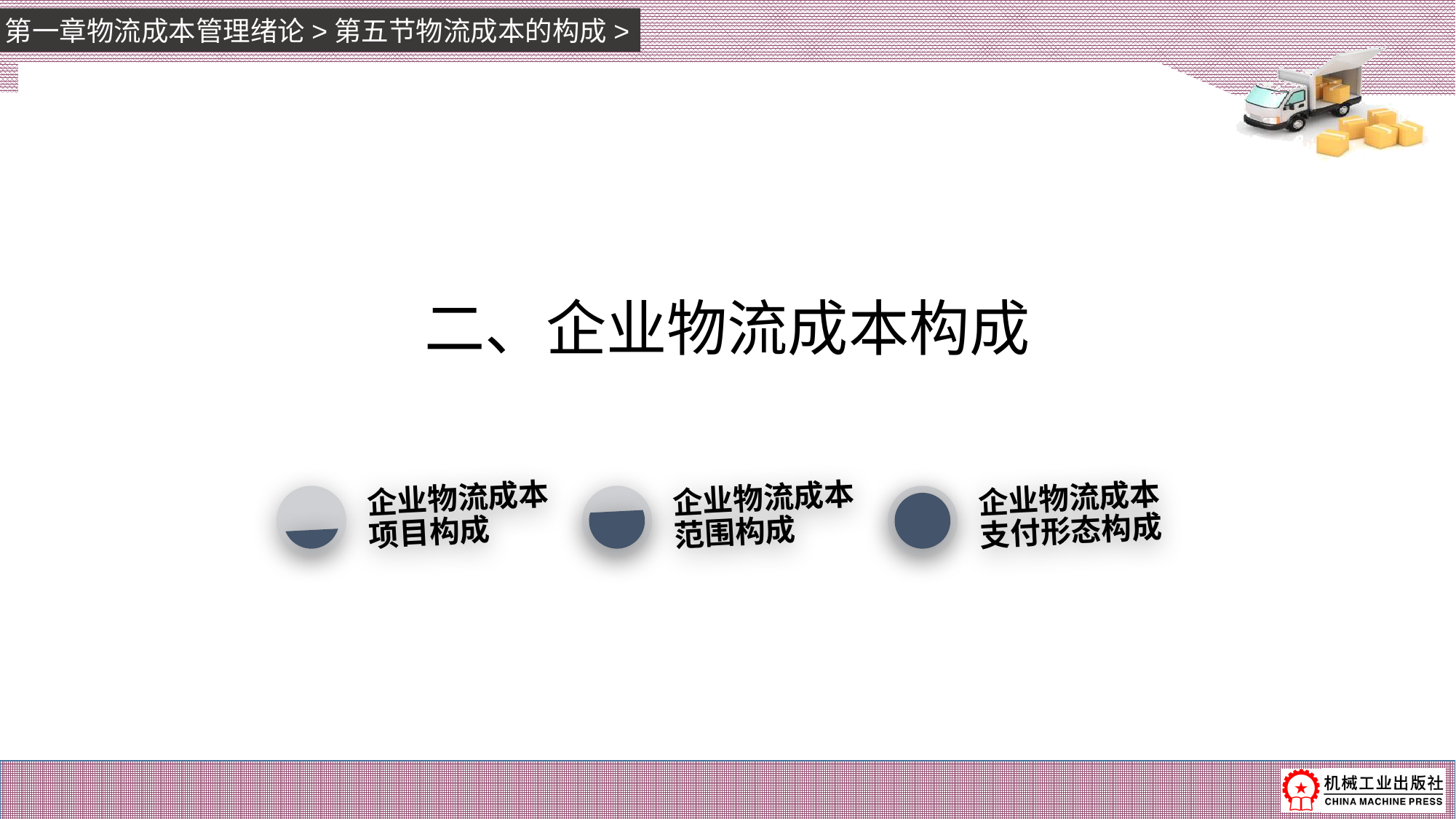

第一章物流成本管理绪论>第五节物流成本的构成>
# 二、企业物流成本构成

企业物流成本项目构成

企业物流成本范围构成

企业物流成本支付形态构成